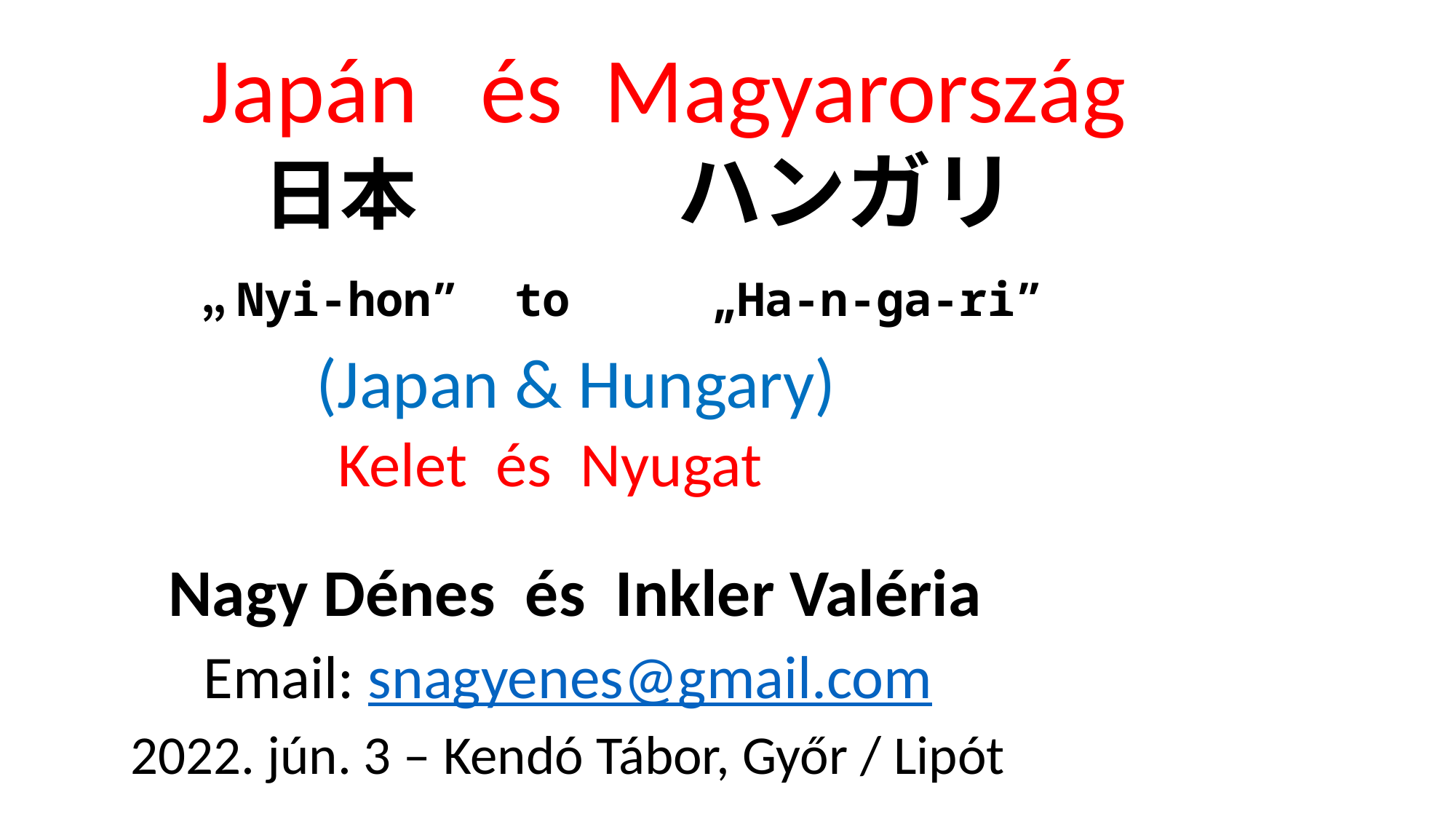

# Japán   és  Magyarország 日本               ハンガリ „Nyi-hon”  to     „Ha-n-ga-ri” (Japan & Hungary) Kelet  és  Nyugat

 Nagy Dénes  és  Inkler Valéria
Email: snagyenes@gmail.com
2022. jún. 3 – Kendó Tábor, Győr / Lipót